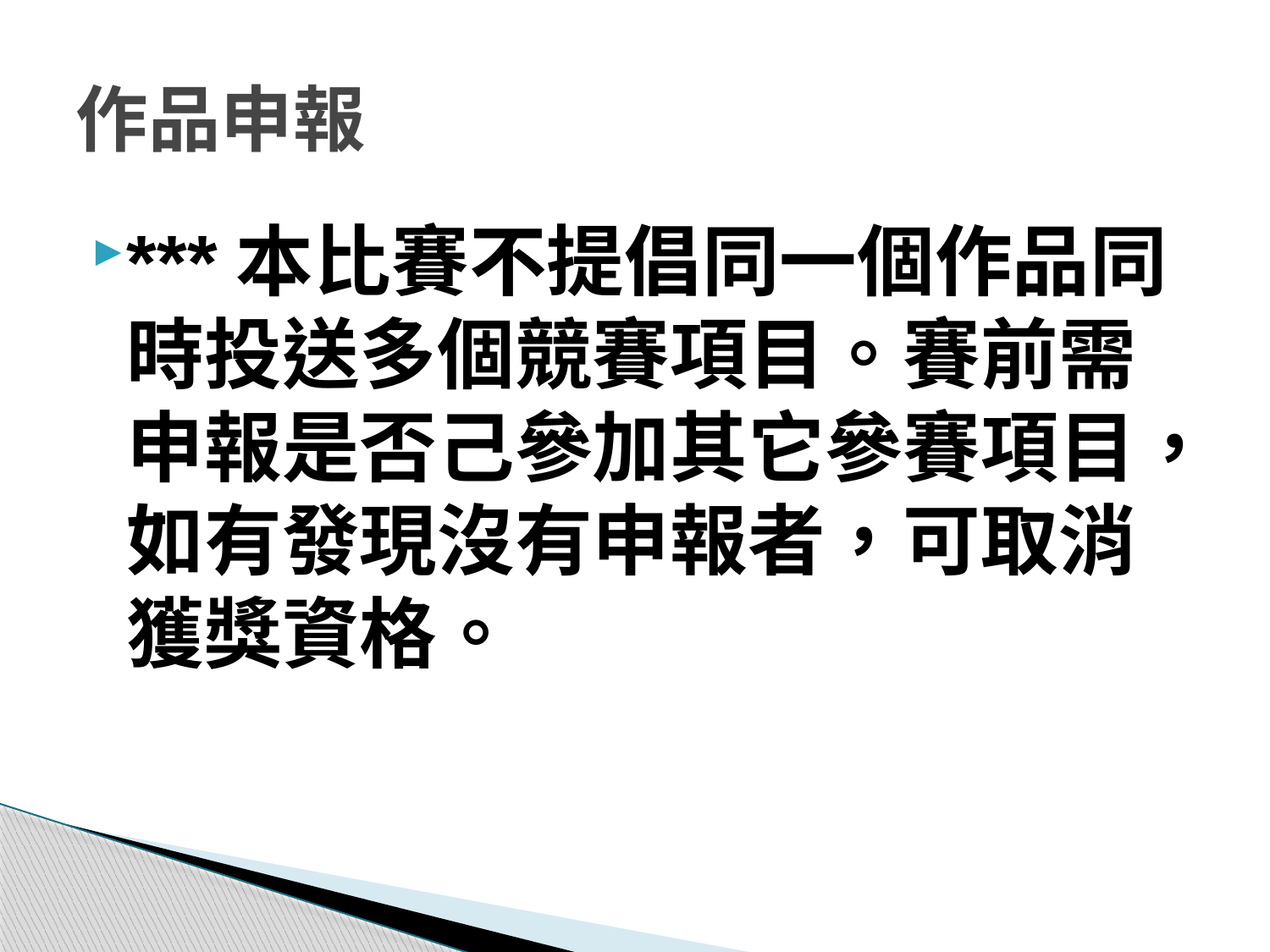

# 作品申報
***本比賽不提倡同一個作品同時投送多個競賽項目。賽前需申報是否己參加其它參賽項目，如有發現沒有申報者，可取消獲獎資格。